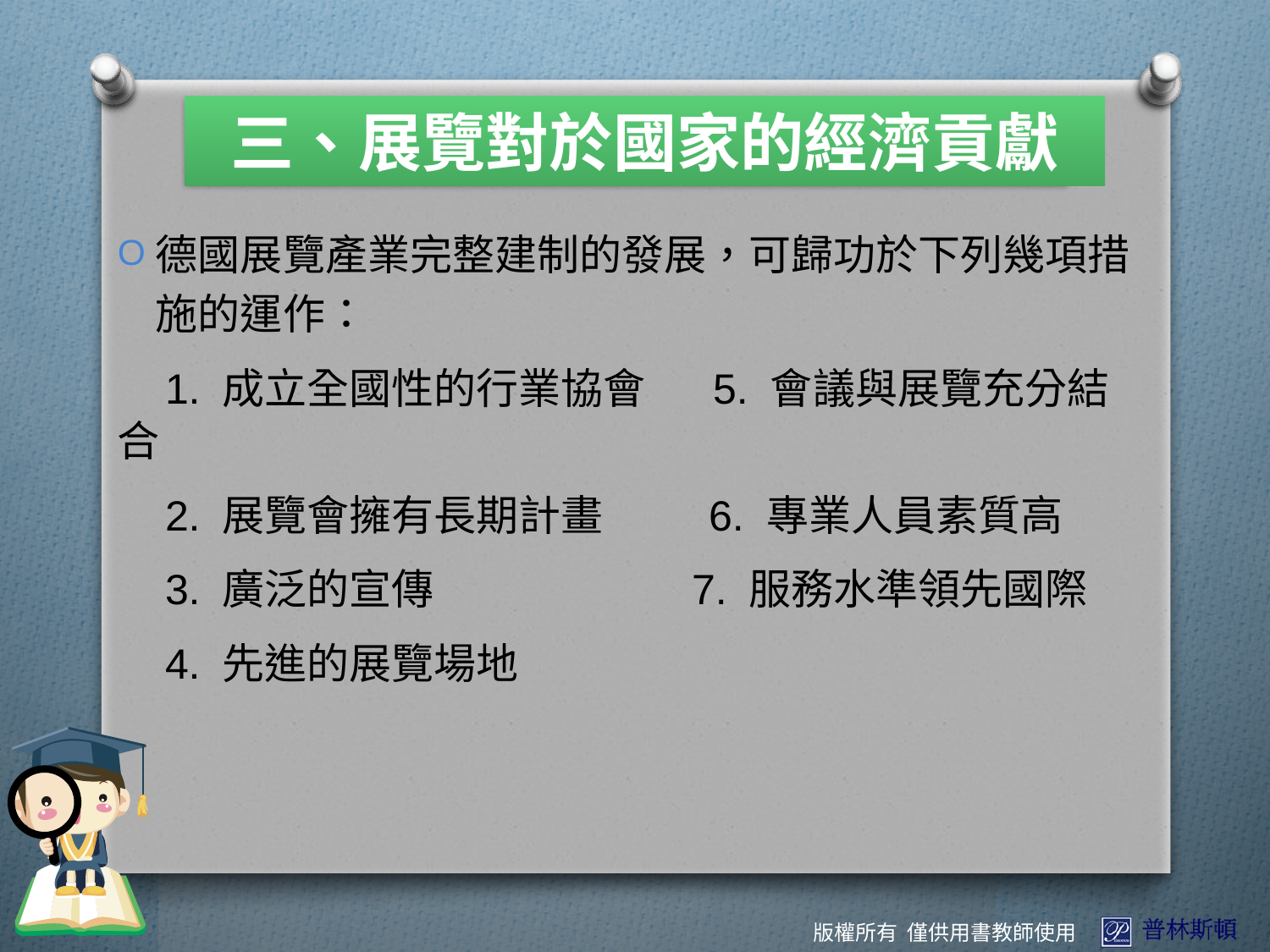

三、展覽對於國家的經濟貢獻
德國展覽產業完整建制的發展，可歸功於下列幾項措施的運作：
    1. 成立全國性的行業協會      5. 會議與展覽充分結合
    2. 展覽會擁有長期計畫          6. 專業人員素質高
    3. 廣泛的宣傳                          7. 服務水準領先國際
    4. 先進的展覽場地